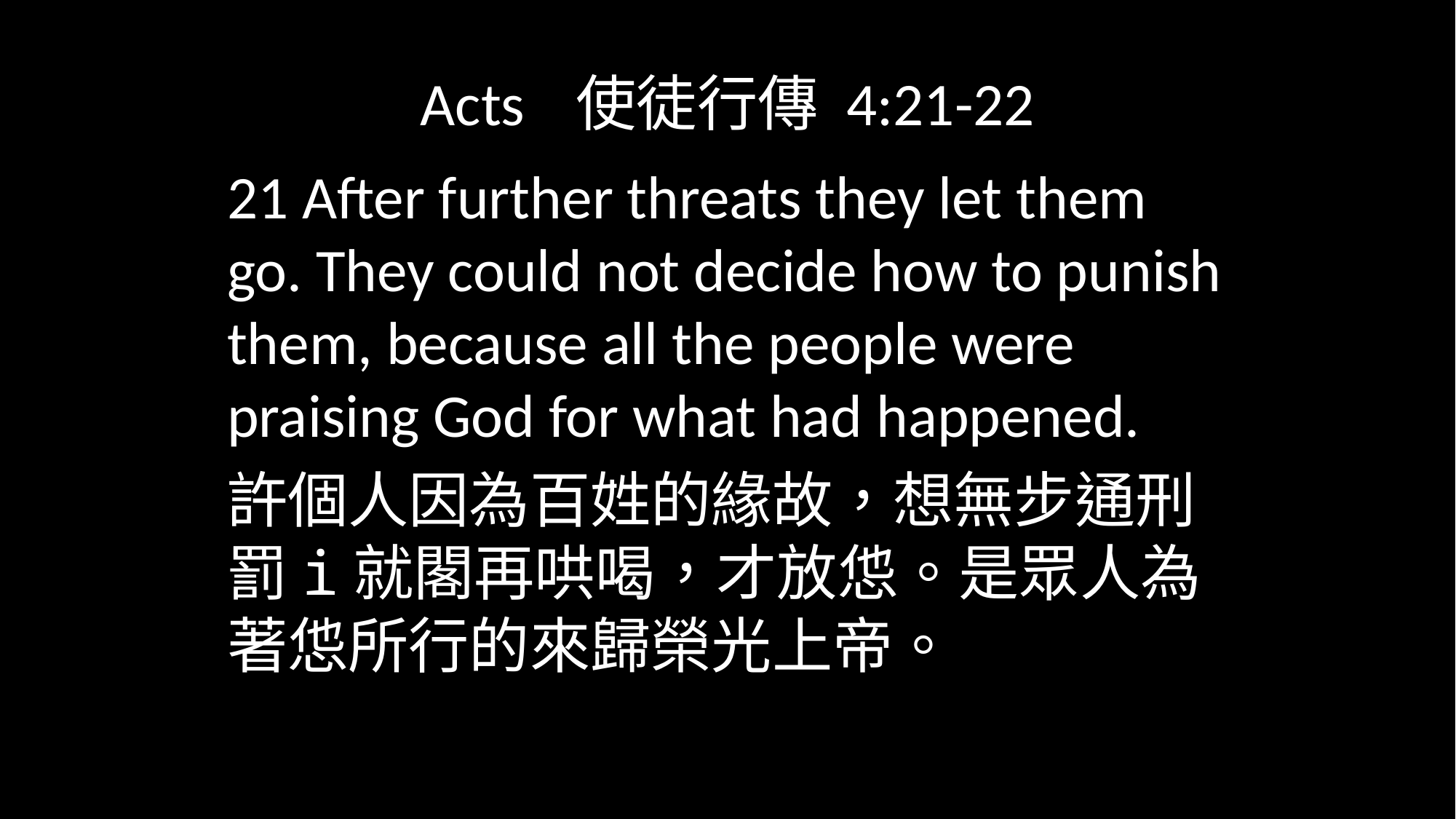

# Acts 使徒行傳 4:21-22
21 After further threats they let them go. They could not decide how to punish them, because all the people were praising God for what had happened.
許個人因為百姓的緣故，想無步通刑罰i就閣再哄喝，才放怹。是眾人為著怹所行的來歸榮光上帝。